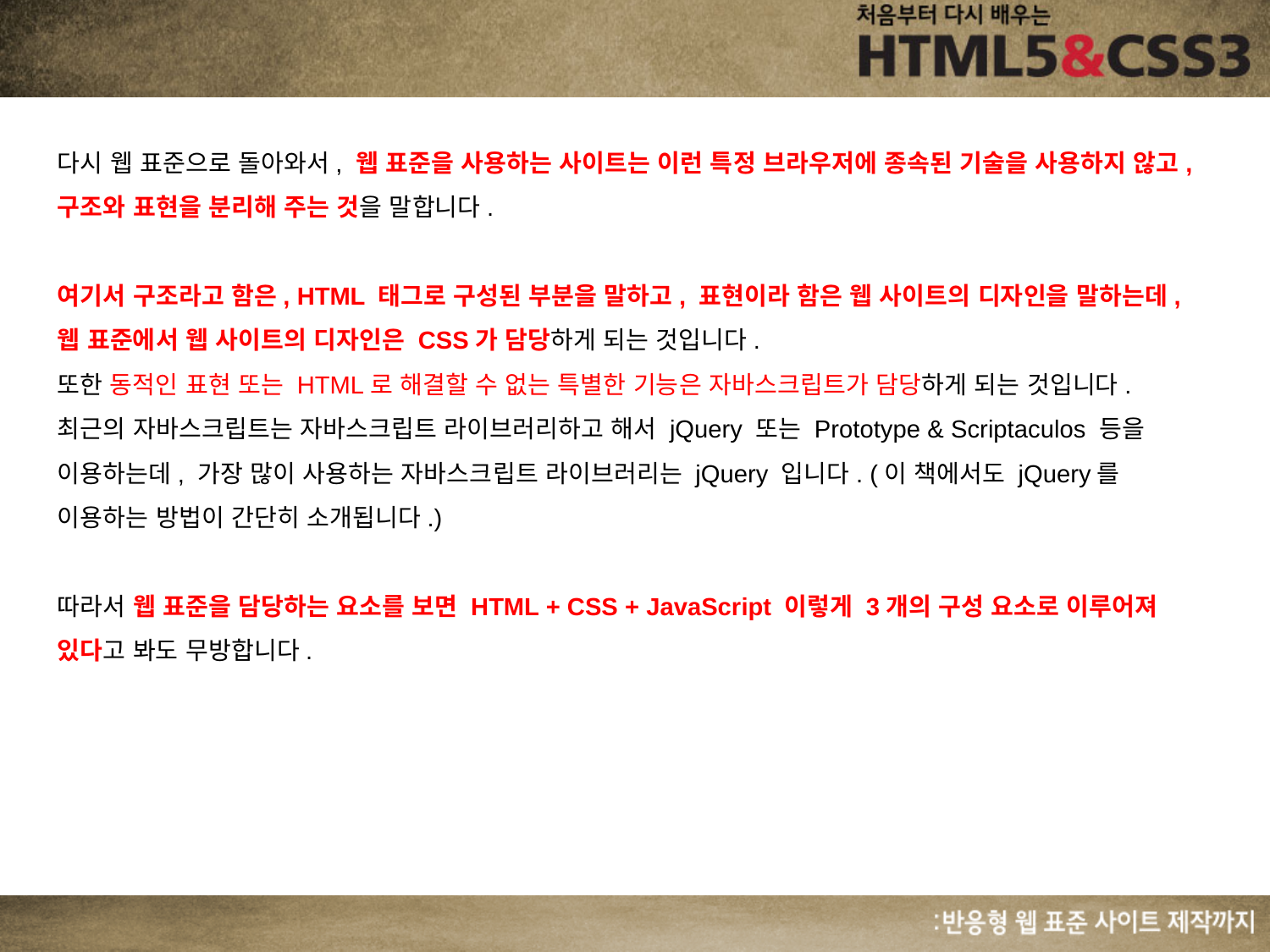

다시 웹 표준으로 돌아와서, 웹 표준을 사용하는 사이트는 이런 특정 브라우저에 종속된 기술을 사용하지 않고, 구조와 표현을 분리해 주는 것을 말합니다.

여기서 구조라고 함은, HTML 태그로 구성된 부분을 말하고, 표현이라 함은 웹 사이트의 디자인을 말하는데, 웹 표준에서 웹 사이트의 디자인은 CSS가 담당하게 되는 것입니다.
또한 동적인 표현 또는 HTML로 해결할 수 없는 특별한 기능은 자바스크립트가 담당하게 되는 것입니다. 최근의 자바스크립트는 자바스크립트 라이브러리하고 해서 jQuery 또는 Prototype & Scriptaculos 등을 이용하는데, 가장 많이 사용하는 자바스크립트 라이브러리는 jQuery 입니다. (이 책에서도 jQuery를 이용하는 방법이 간단히 소개됩니다.)

따라서 웹 표준을 담당하는 요소를 보면 HTML + CSS + JavaScript 이렇게 3개의 구성 요소로 이루어져 있다고 봐도 무방합니다.